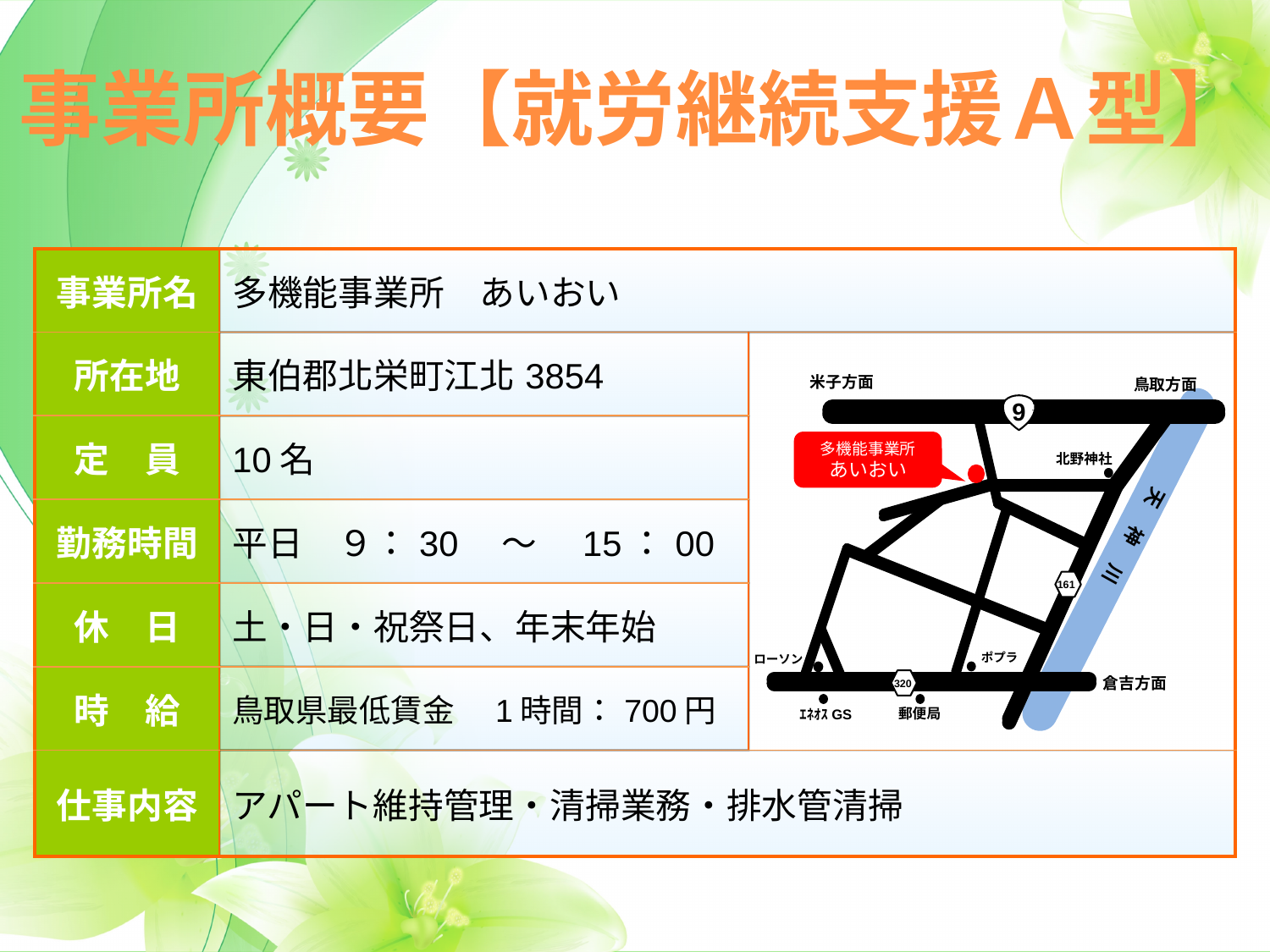

# 事業所概要【就労継続支援Ａ型】
| 事業所名 | 多機能事業所　あいおい |  |
| --- | --- | --- |
| 所在地 | 東伯郡北栄町江北3854 |  |
| 定　員 | 10名 |  |
| 勤務時間 | 平日　９：30　～　15：00 |  |
| 休　日 | 土・日・祝祭日、年末年始 |  |
| 時　給 | 鳥取県最低賃金　1時間：700円 |  |
| 仕事内容 | アパート維持管理・清掃業務・排水管清掃 |  |
米子方面
鳥取方面
9
北野神社

天　 神 　川
161
ポプラ
ローソン
倉吉方面
320
郵便局
ｴﾈｵｽGS

多機能事業所
あいおい